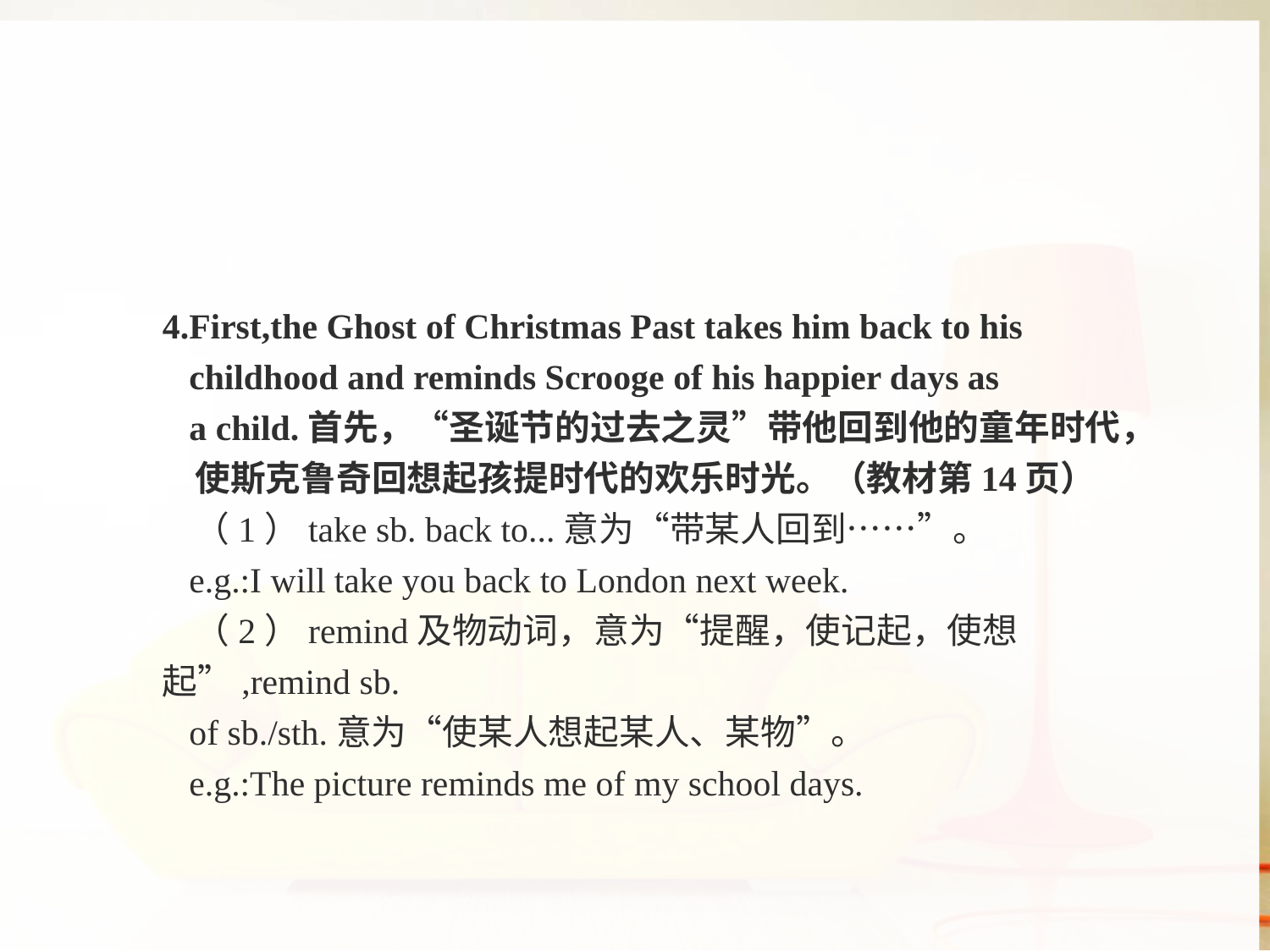

4.First,the Ghost of Christmas Past takes him back to his
   childhood and reminds Scrooge of his happier days as
   a child.首先，“圣诞节的过去之灵”带他回到他的童年时代，
   使斯克鲁奇回想起孩提时代的欢乐时光。（教材第14页）
   （1）take sb. back to...意为“带某人回到……”。
   e.g.:I will take you back to London next week.
   （2）remind及物动词，意为“提醒，使记起，使想起”,remind sb.
   of sb./sth.意为“使某人想起某人、某物”。
   e.g.:The picture reminds me of my school days.